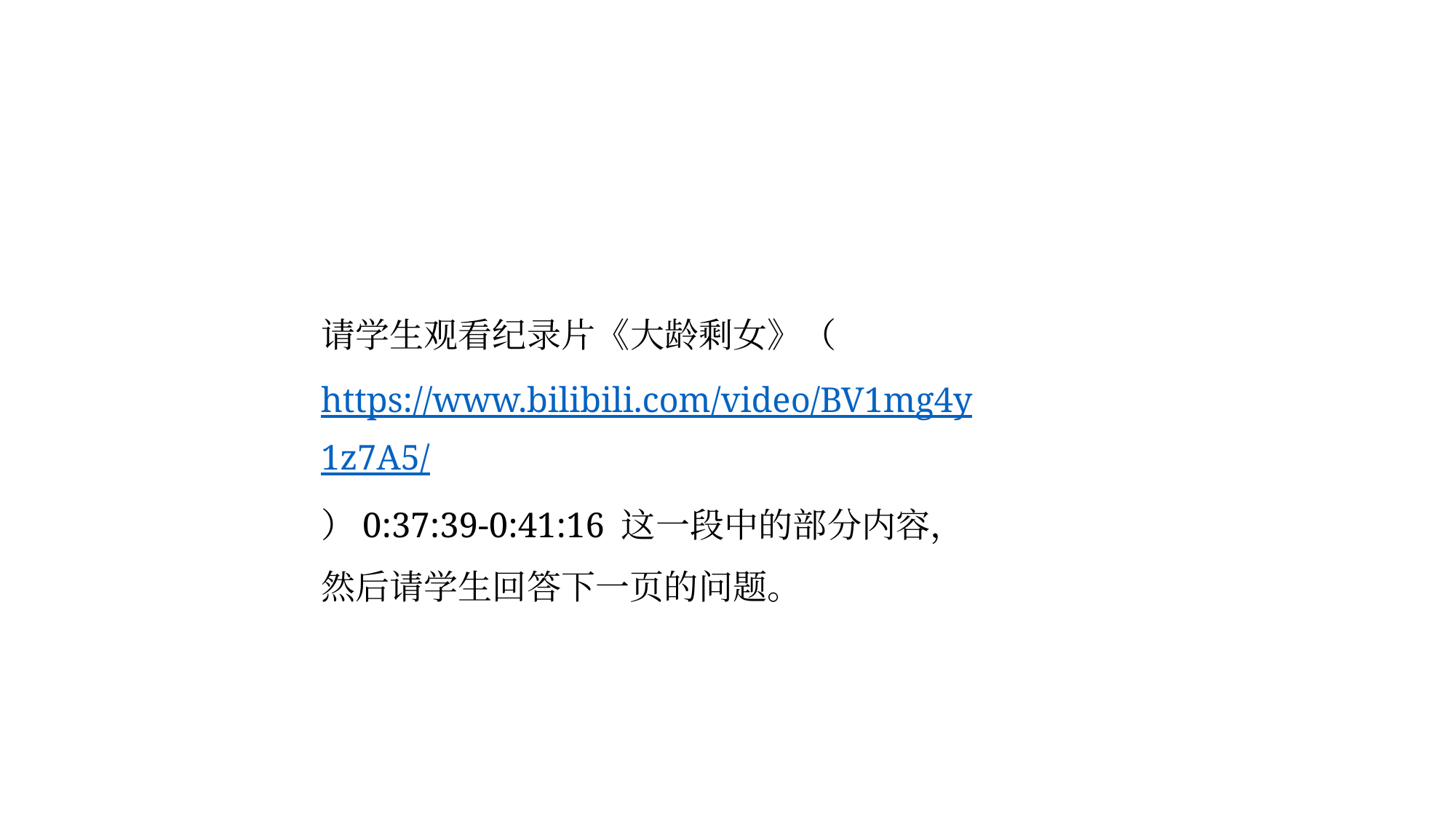

#
请学生观看纪录片《大龄剩女》（https://www.bilibili.com/video/BV1mg4y1z7A5/）0:37:39-0:41:16 这一段中的部分内容，然后请学生回答下一页的问题。